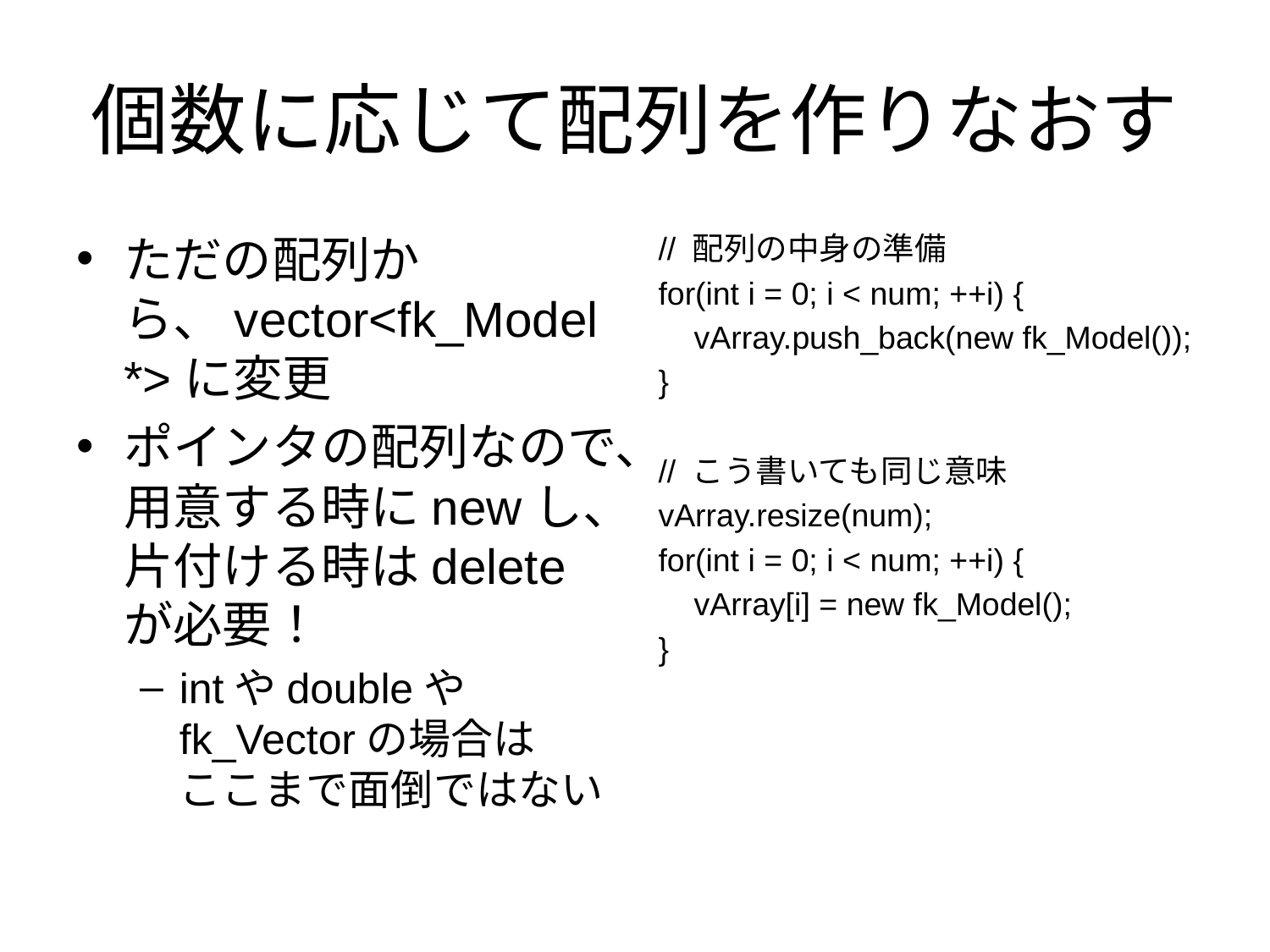

# 個数に応じて配列を作りなおす
ただの配列から、vector<fk_Model *>に変更
ポインタの配列なので、用意する時にnewし、片付ける時はdeleteが必要！
intやdoubleやfk_Vectorの場合は
ここまで面倒ではない

// 配列の中身の準備
for(int i = 0; i < num; ++i) {
    vArray.push_back(new fk_Model());
}

// こう書いても同じ意味
vArray.resize(num);
for(int i = 0; i < num; ++i) {
    vArray[i] = new fk_Model();
}